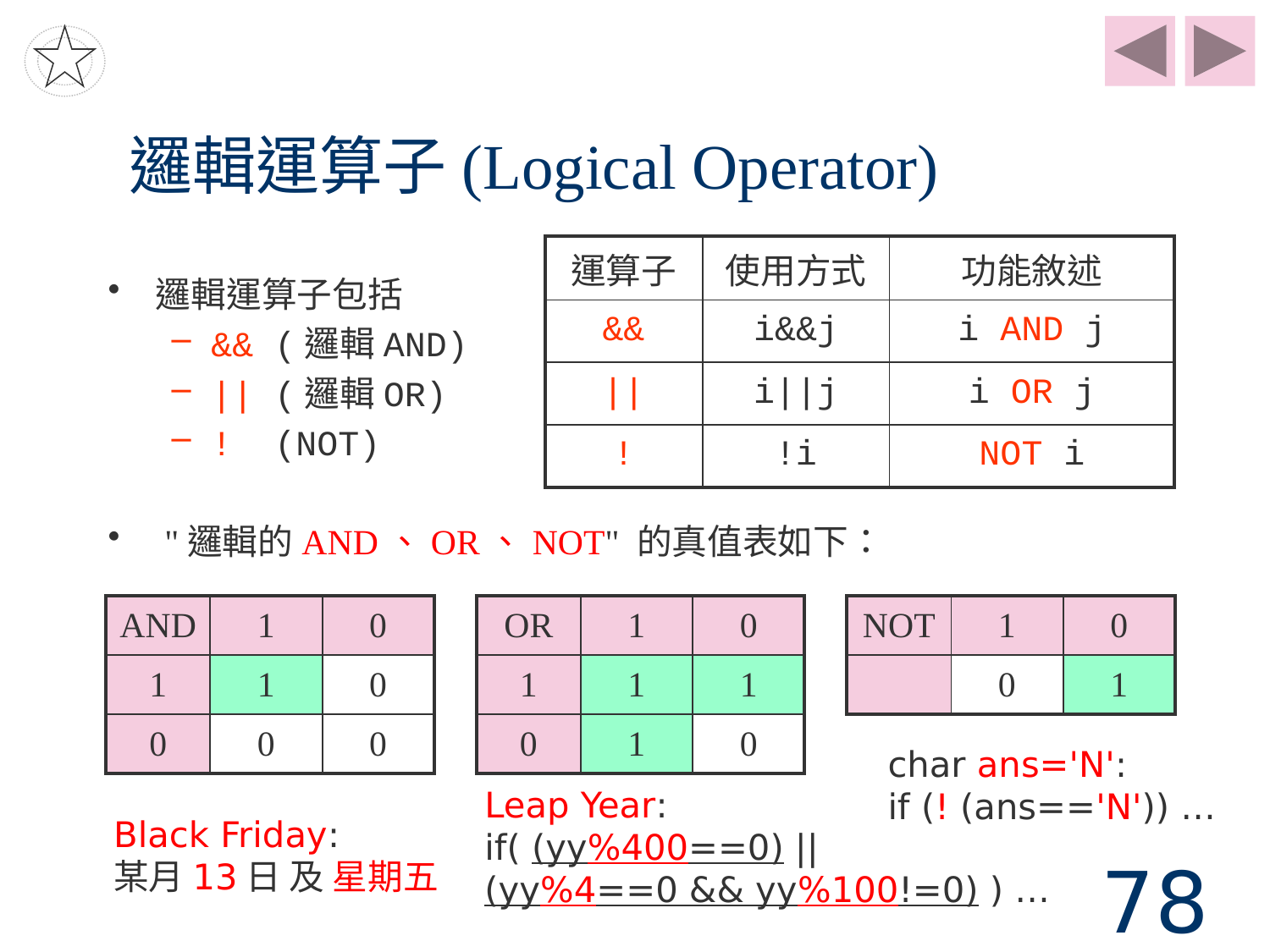

# 邏輯運算子(Logical Operator)
| 運算子 | 使用方式 | 功能敘述 |
| --- | --- | --- |
| && | i&&j | i AND j |
| || | i||j | i OR j |
| ! | !i | NOT i |
邏輯運算子包括
&& (邏輯AND)
|| (邏輯OR)
!  (NOT)

 "邏輯的AND、OR、NOT" 的真值表如下：
| AND | 1 | 0 |
| --- | --- | --- |
| 1 | 1 | 0 |
| 0 | 0 | 0 |
| OR | 1 | 0 |
| --- | --- | --- |
| 1 | 1 | 1 |
| 0 | 1 | 0 |
| NOT | 1 | 0 |
| --- | --- | --- |
|  | 0 | 1 |
char ans='N':
if (! (ans=='N')) …
Leap Year:
if( (yy%400==0) ||
(yy%4==0 && yy%100!=0) ) …
Black Friday:
某月13日 及 星期五
78